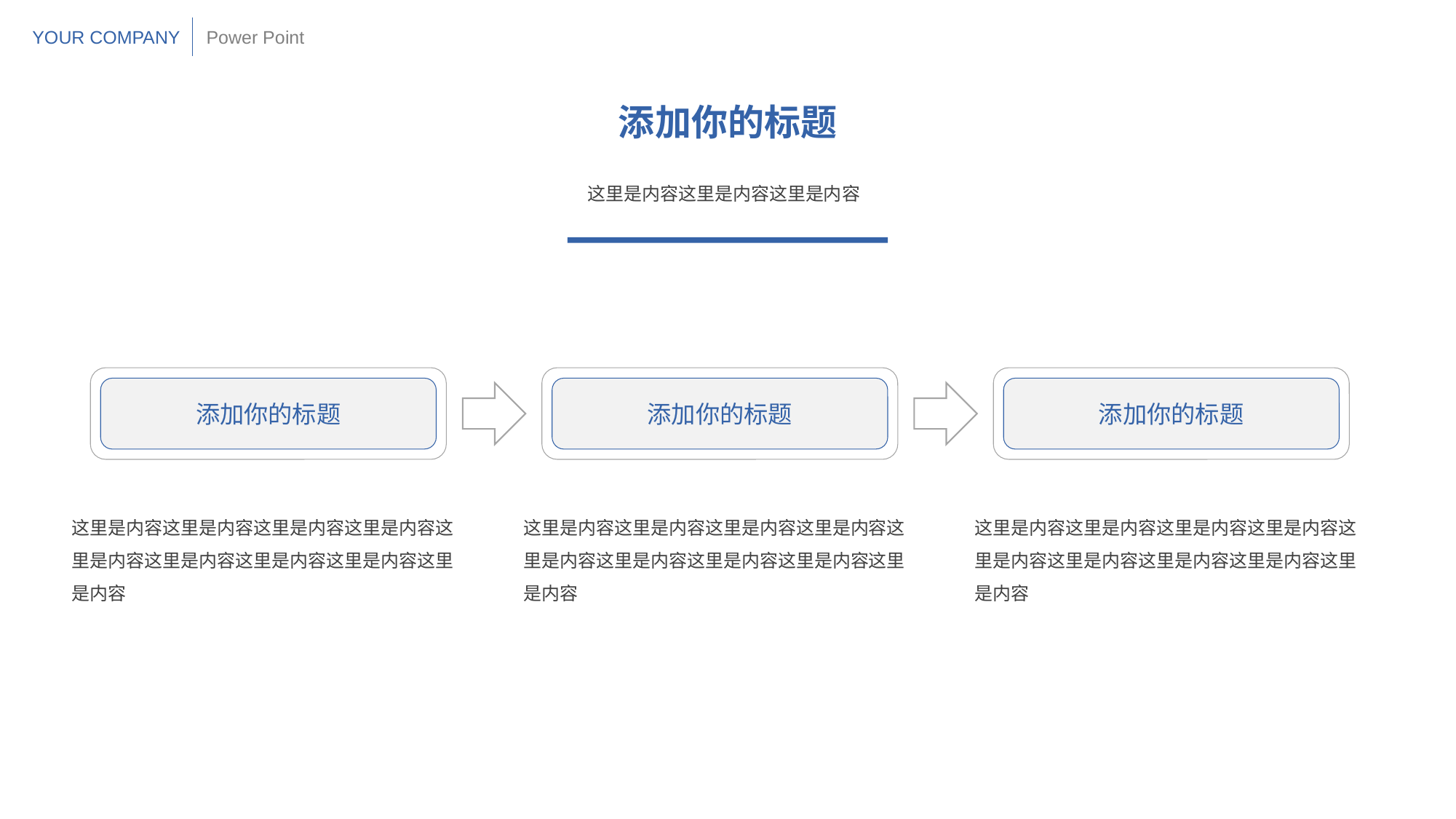

YOUR COMPANY
Power Point
添加你的标题
这里是内容这里是内容这里是内容

添加你的标题
添加你的标题
添加你的标题

这里是内容这里是内容这里是内容这里是内容这里是内容这里是内容这里是内容这里是内容这里是内容

这里是内容这里是内容这里是内容这里是内容这里是内容这里是内容这里是内容这里是内容这里是内容
这里是内容这里是内容这里是内容这里是内容这里是内容这里是内容这里是内容这里是内容这里是内容